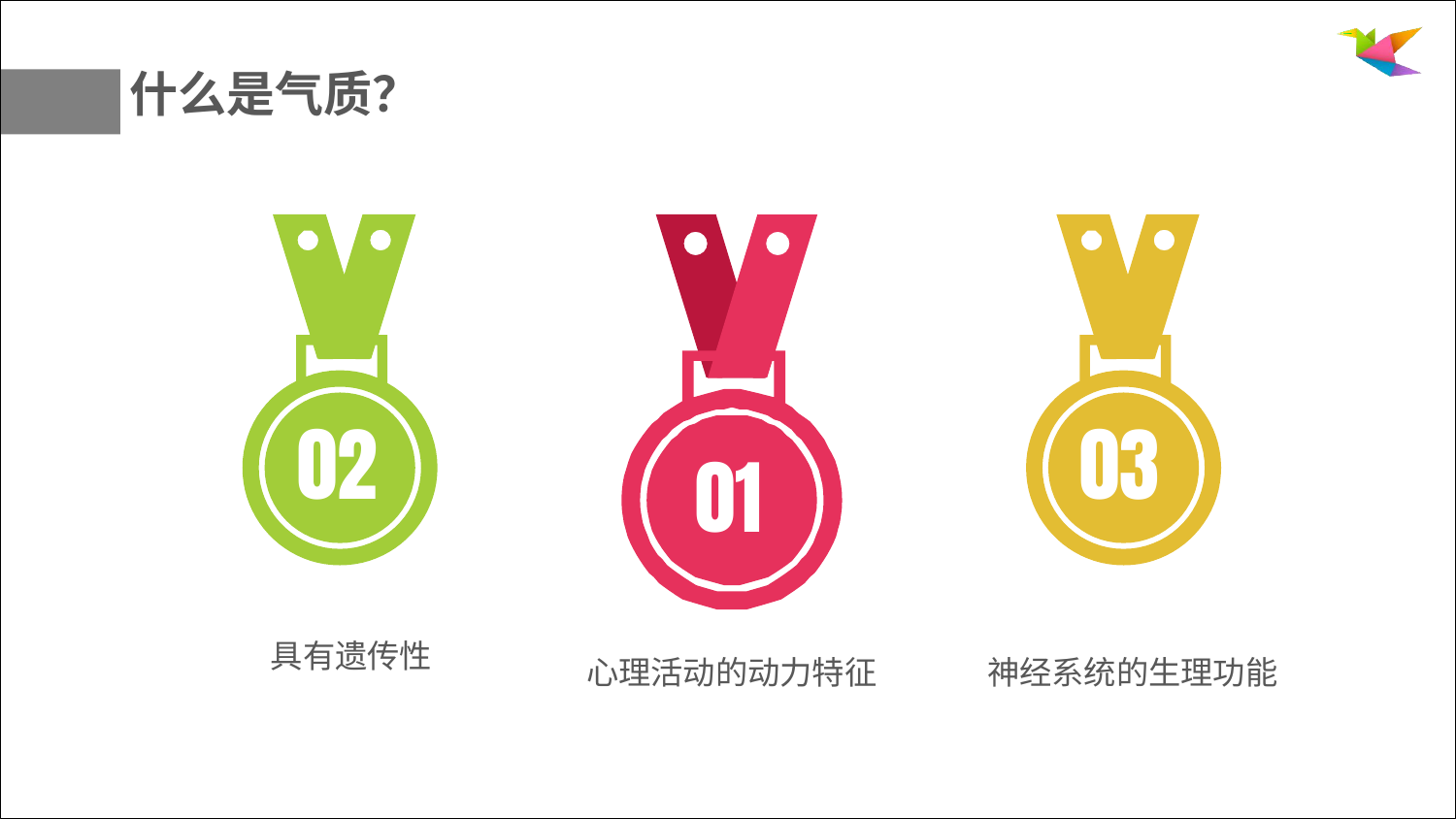

# 什么是气质？

02
03
01
具有遗传性
心理活动的动力特征
神经系统的生理功能